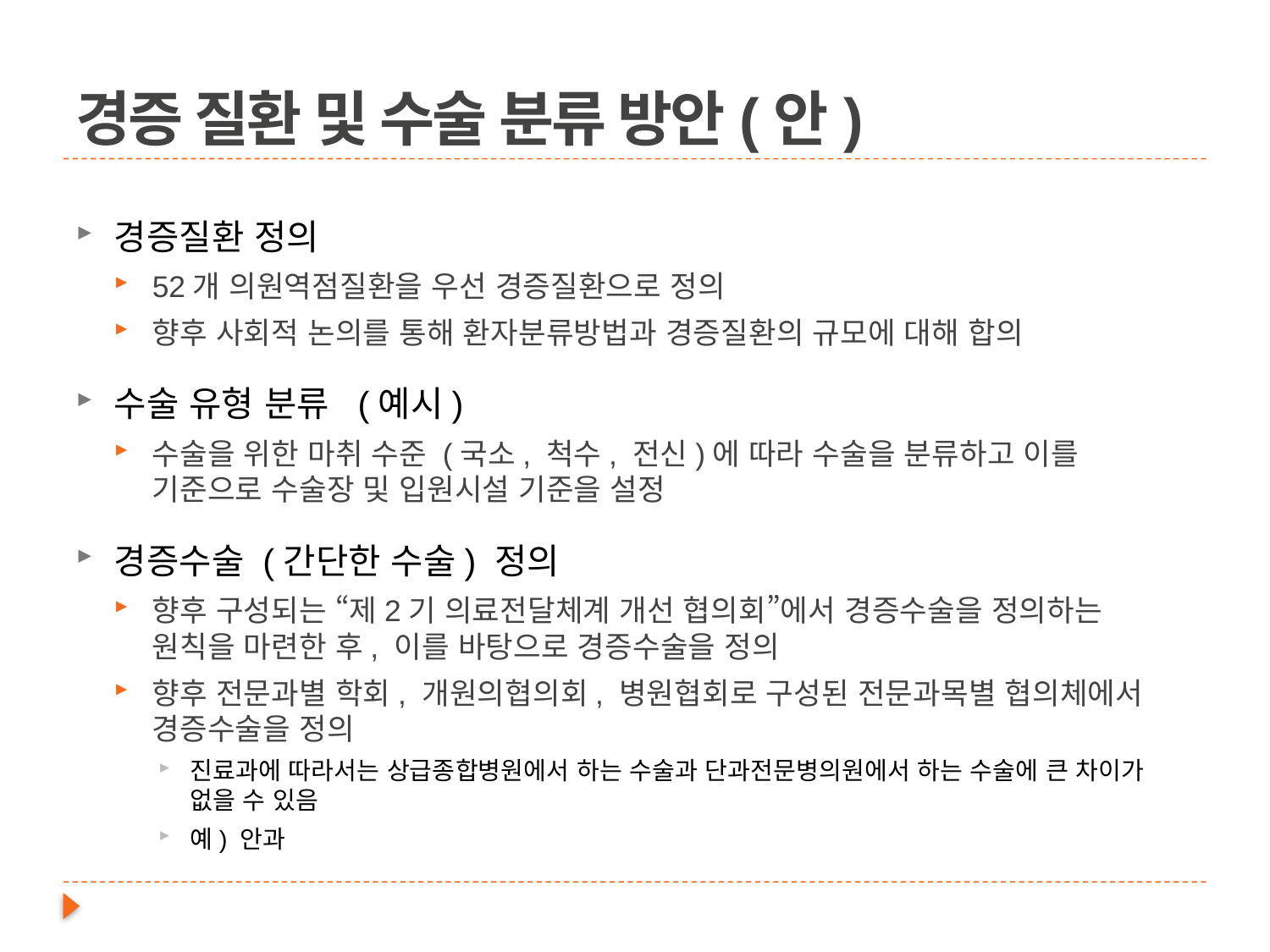

# 경증 질환 및 수술 분류 방안(안)
경증질환 정의
52개 의원역점질환을 우선 경증질환으로 정의
향후 사회적 논의를 통해 환자분류방법과 경증질환의 규모에 대해 합의
수술 유형 분류  (예시)
수술을 위한 마취 수준 (국소, 척수, 전신)에 따라 수술을 분류하고 이를 기준으로 수술장 및 입원시설 기준을 설정
경증수술 (간단한 수술) 정의
향후 구성되는 “제2기 의료전달체계 개선 협의회”에서 경증수술을 정의하는 원칙을 마련한 후, 이를 바탕으로 경증수술을 정의
향후 전문과별 학회, 개원의협의회, 병원협회로 구성된 전문과목별 협의체에서 경증수술을 정의
진료과에 따라서는 상급종합병원에서 하는 수술과 단과전문병의원에서 하는 수술에 큰 차이가 없을 수 있음
예) 안과